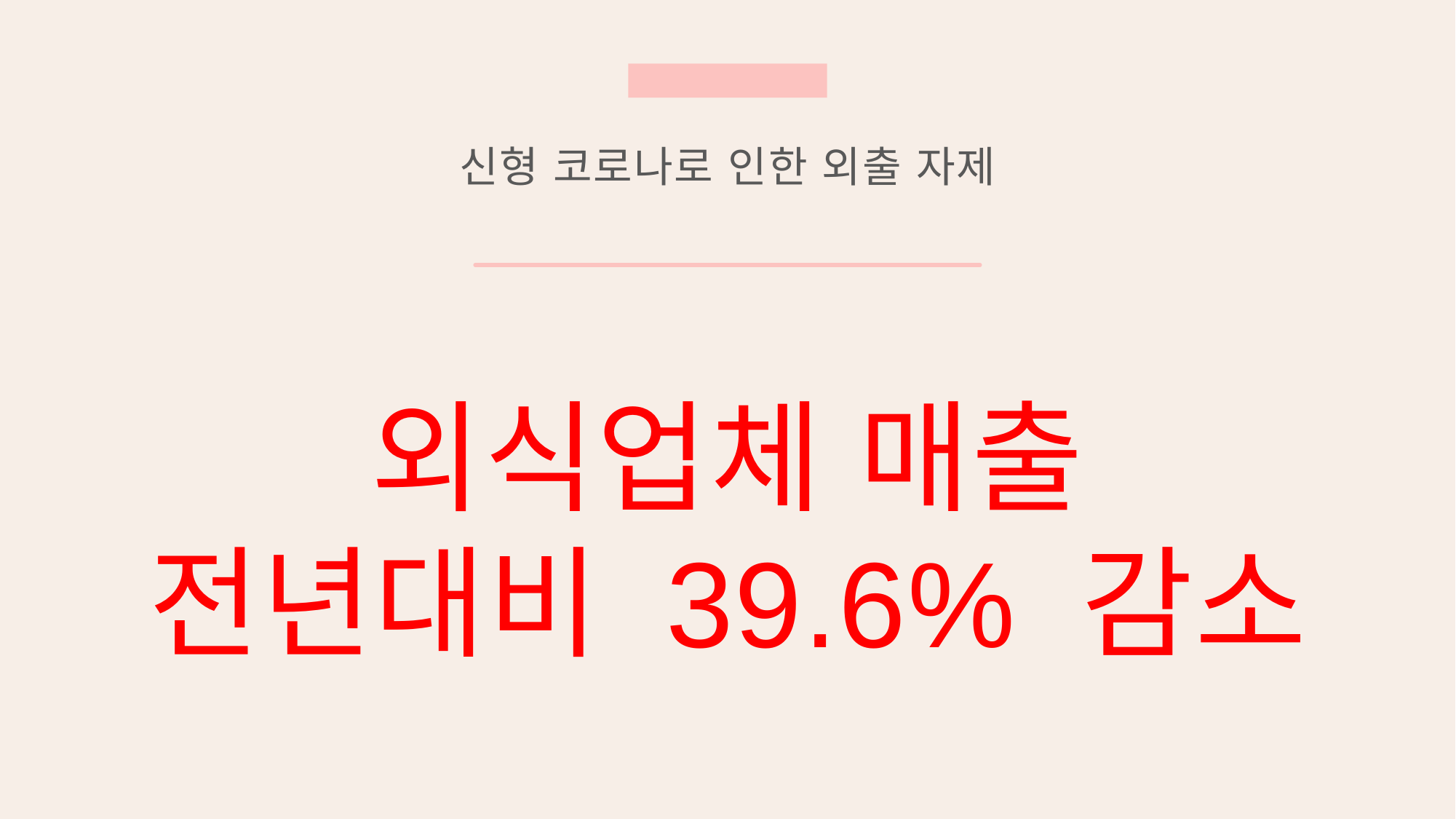

신형 코로나로 인한 외출 자제
외식업체 매출
전년대비 39.6% 감소